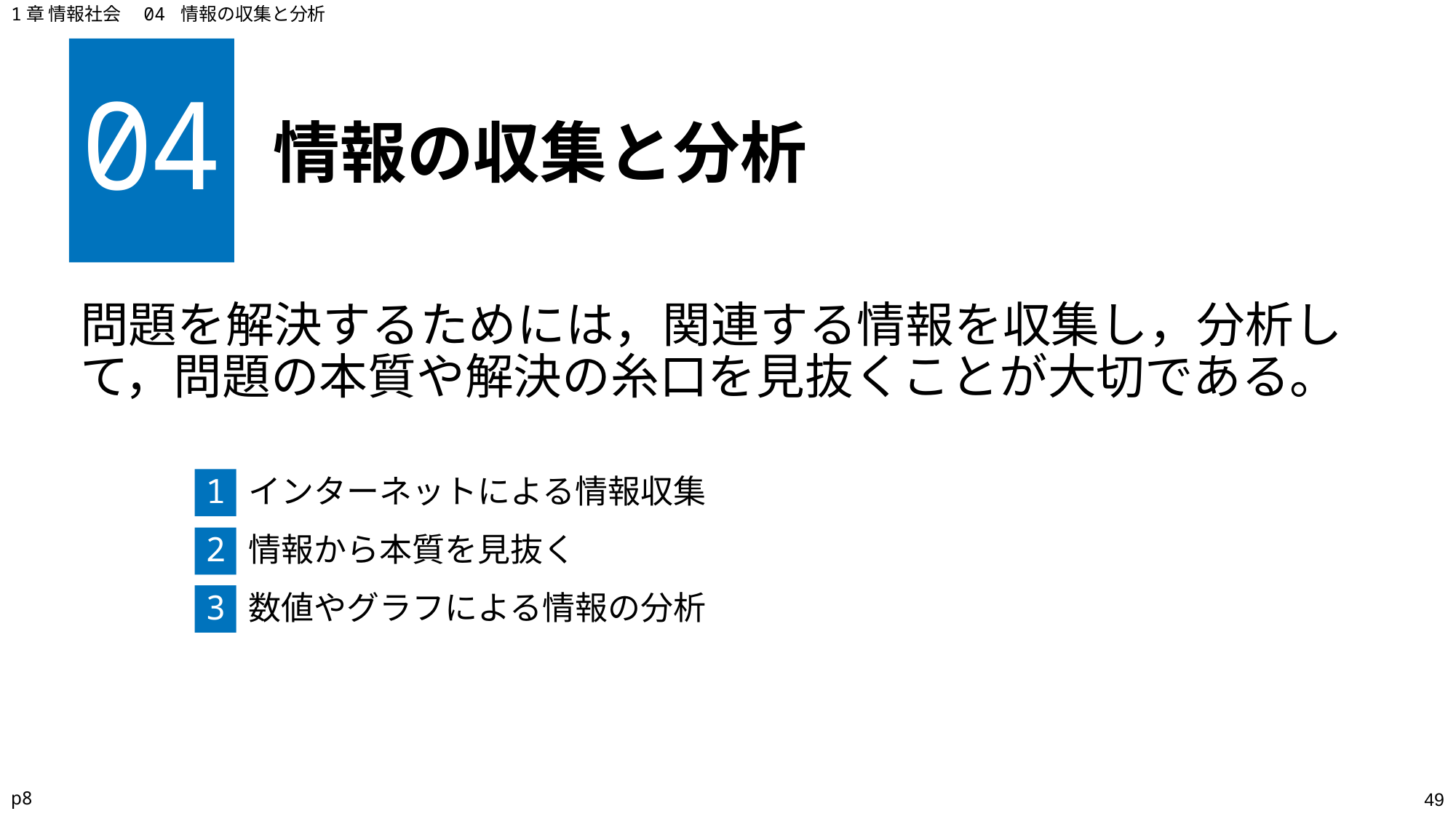

1章 情報社会　04 情報の収集と分析
04
# 情報の収集と分析
問題を解決するためには，関連する情報を収集し，分析して，問題の本質や解決の糸口を見抜くことが大切である。

1
インターネットによる情報収集

2
情報から本質を見抜く

3
数値やグラフによる情報の分析
p8
49